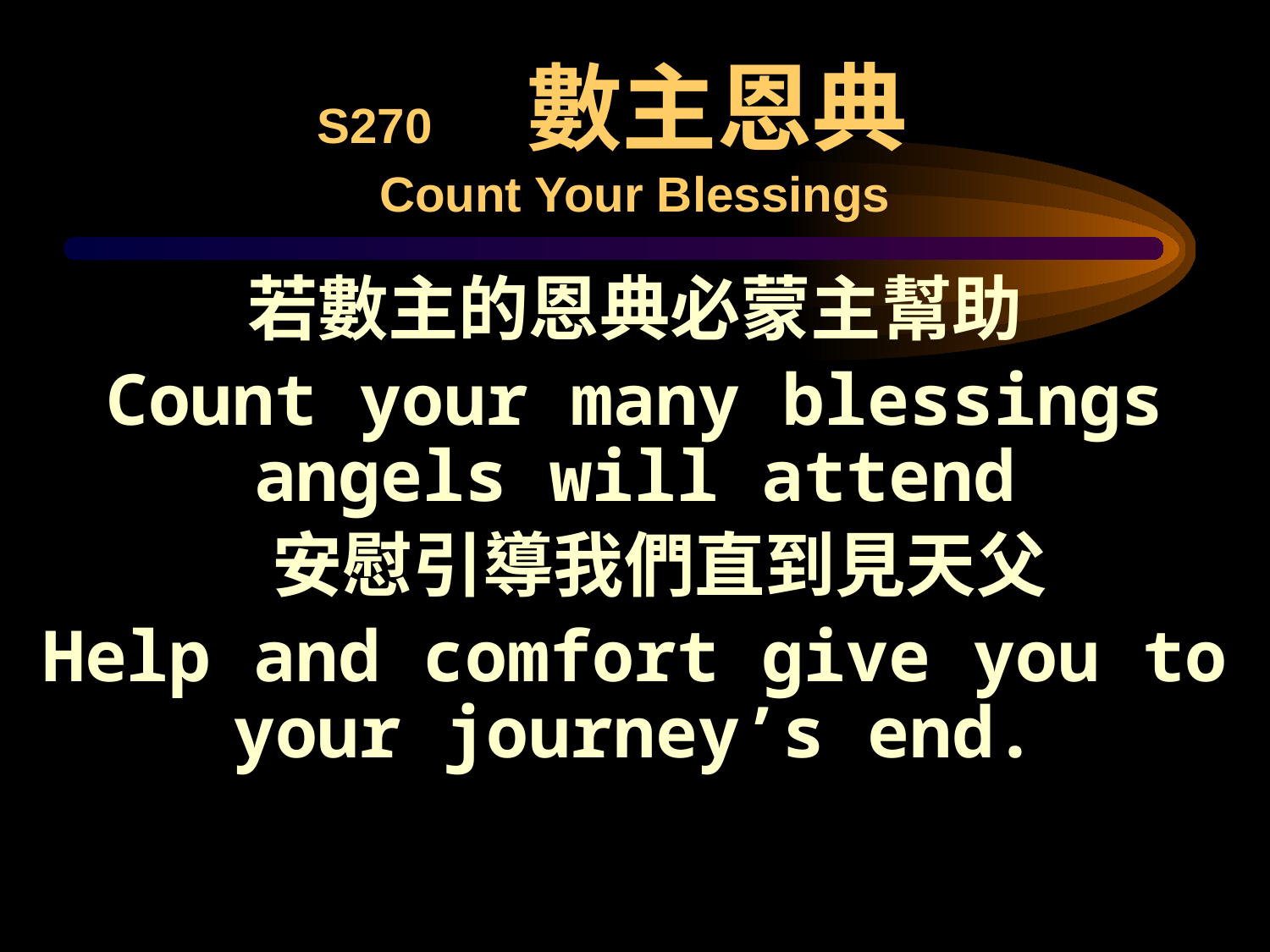

# S270      數主恩典 Count Your Blessings
若數主的恩典必蒙主幫助
Count your many blessings angels will attend
  安慰引導我們直到見天父
Help and comfort give you to your journey’s end.